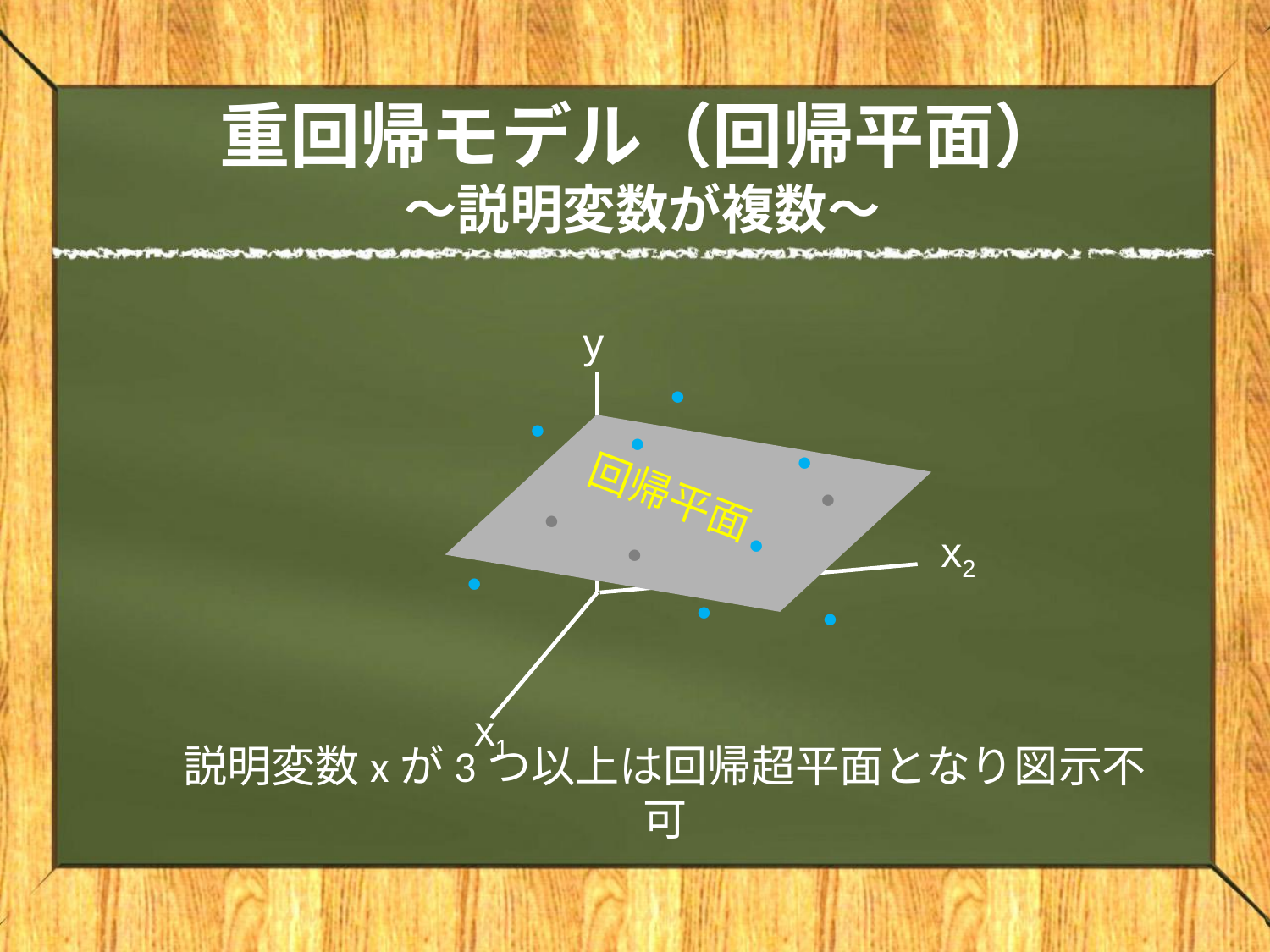

# 重回帰モデル（回帰平面） ～説明変数が複数～
y
●

●
●
●
回帰平面
●
●
●
●
x2
●
●
●
●
●
●
x1
説明変数xが3つ以上は回帰超平面となり図示不可